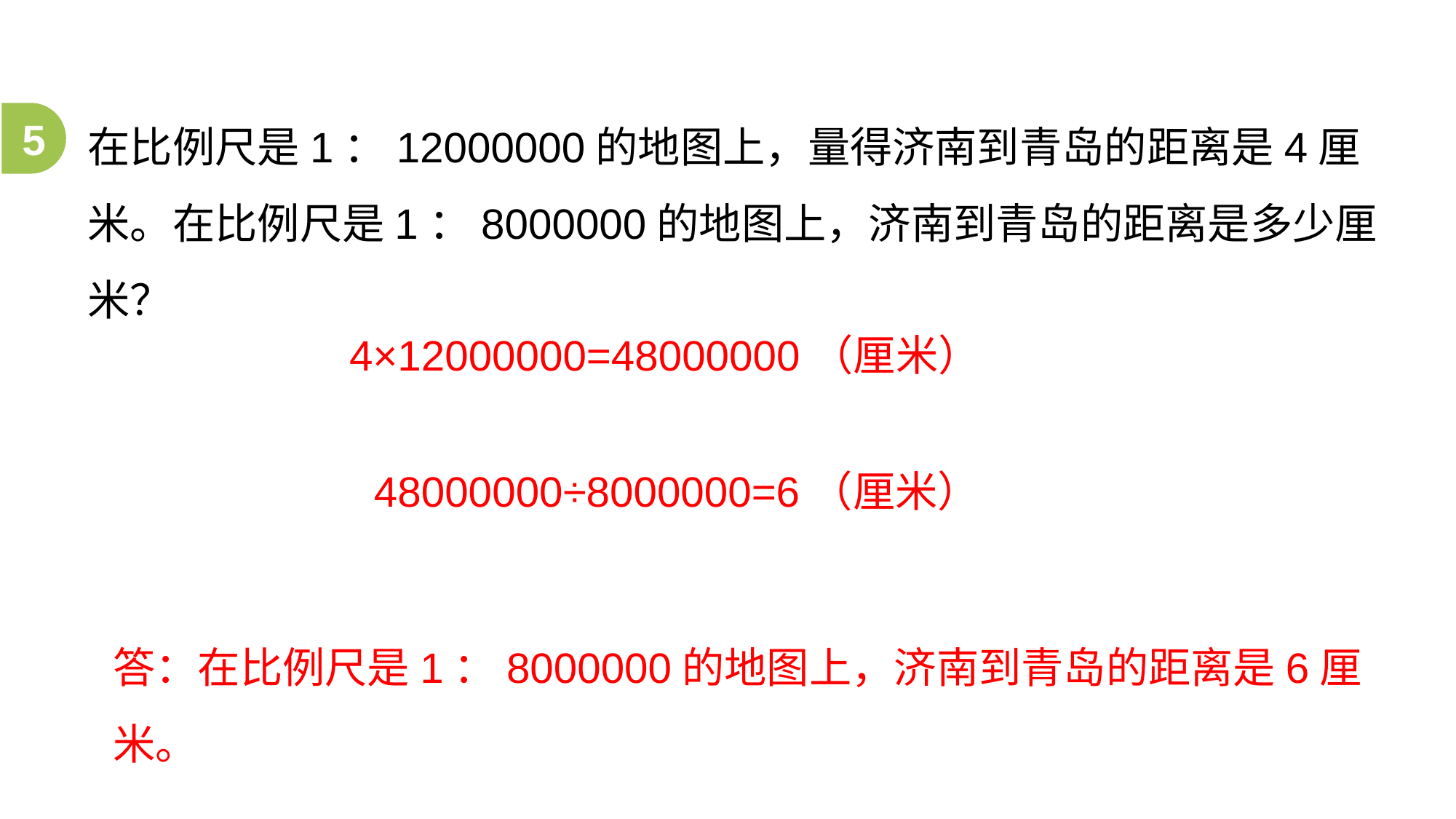

在比例尺是1：12000000的地图上，量得济南到青岛的距离是4厘米。在比例尺是1：8000000的地图上，济南到青岛的距离是多少厘米？
5
4×12000000=48000000（厘米）
48000000÷8000000=6（厘米）
答：在比例尺是1：8000000的地图上，济南到青岛的距离是6厘米。